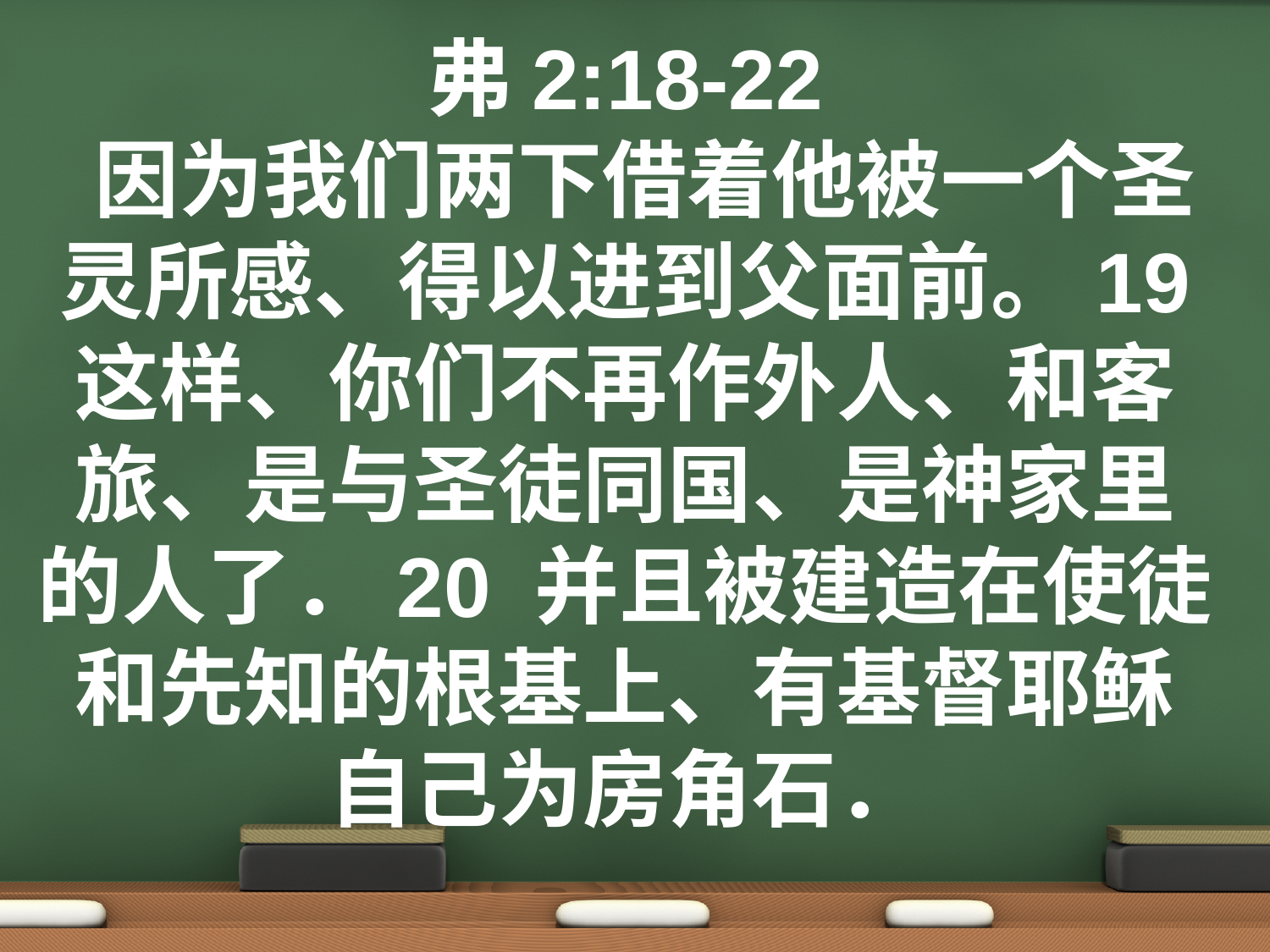

弗2:18-22
 因为我们两下借着他被一个圣灵所感、得以进到父面前。19 这样、你们不再作外人、和客旅、是与圣徒同国、是神家里的人了．20 并且被建造在使徒和先知的根基上、有基督耶稣自己为房角石．